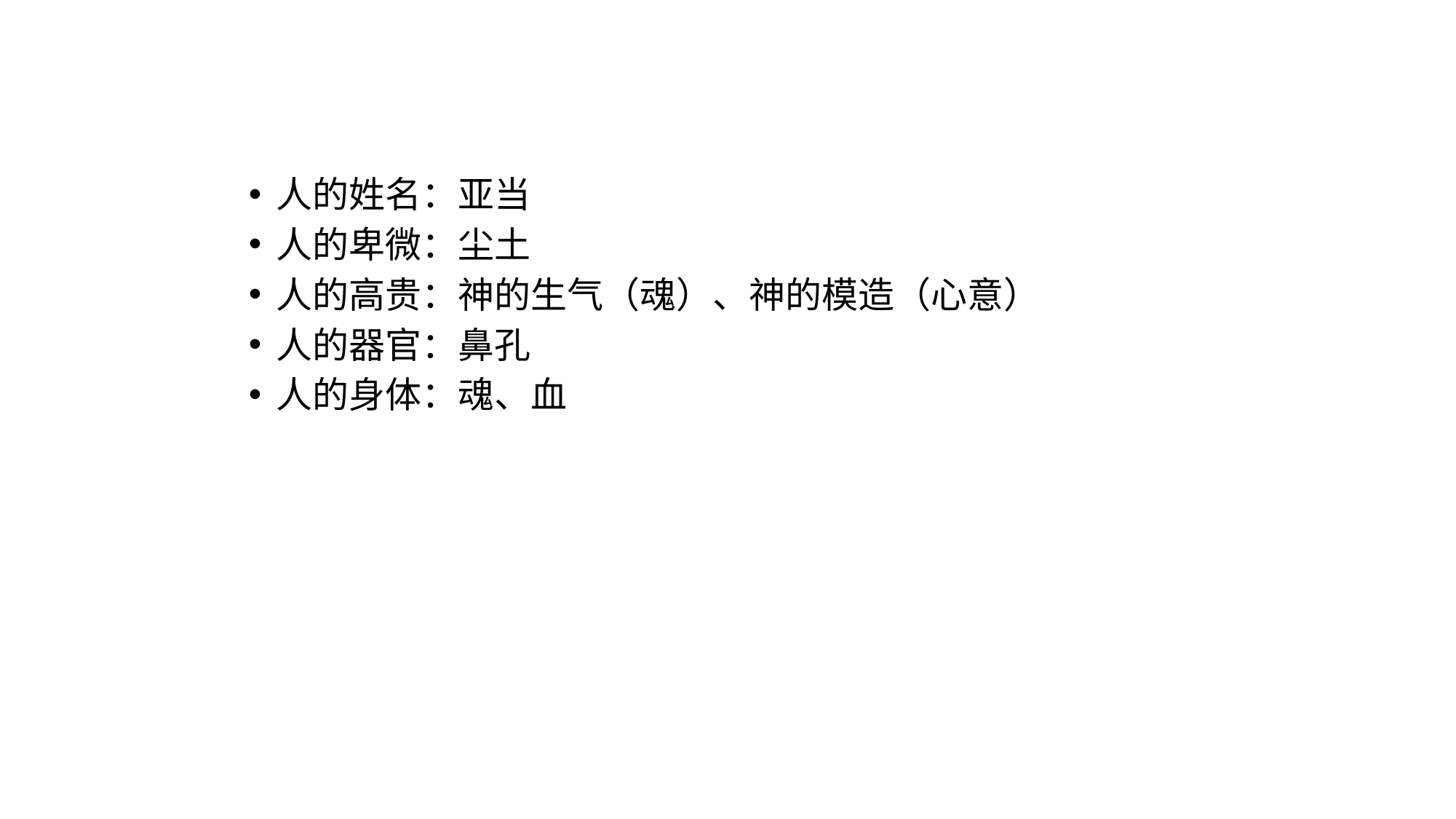

人的姓名：亚当
人的卑微：尘土
人的高贵：神的生气（魂）、神的模造（心意）
人的器官：鼻孔
人的身体：魂、血